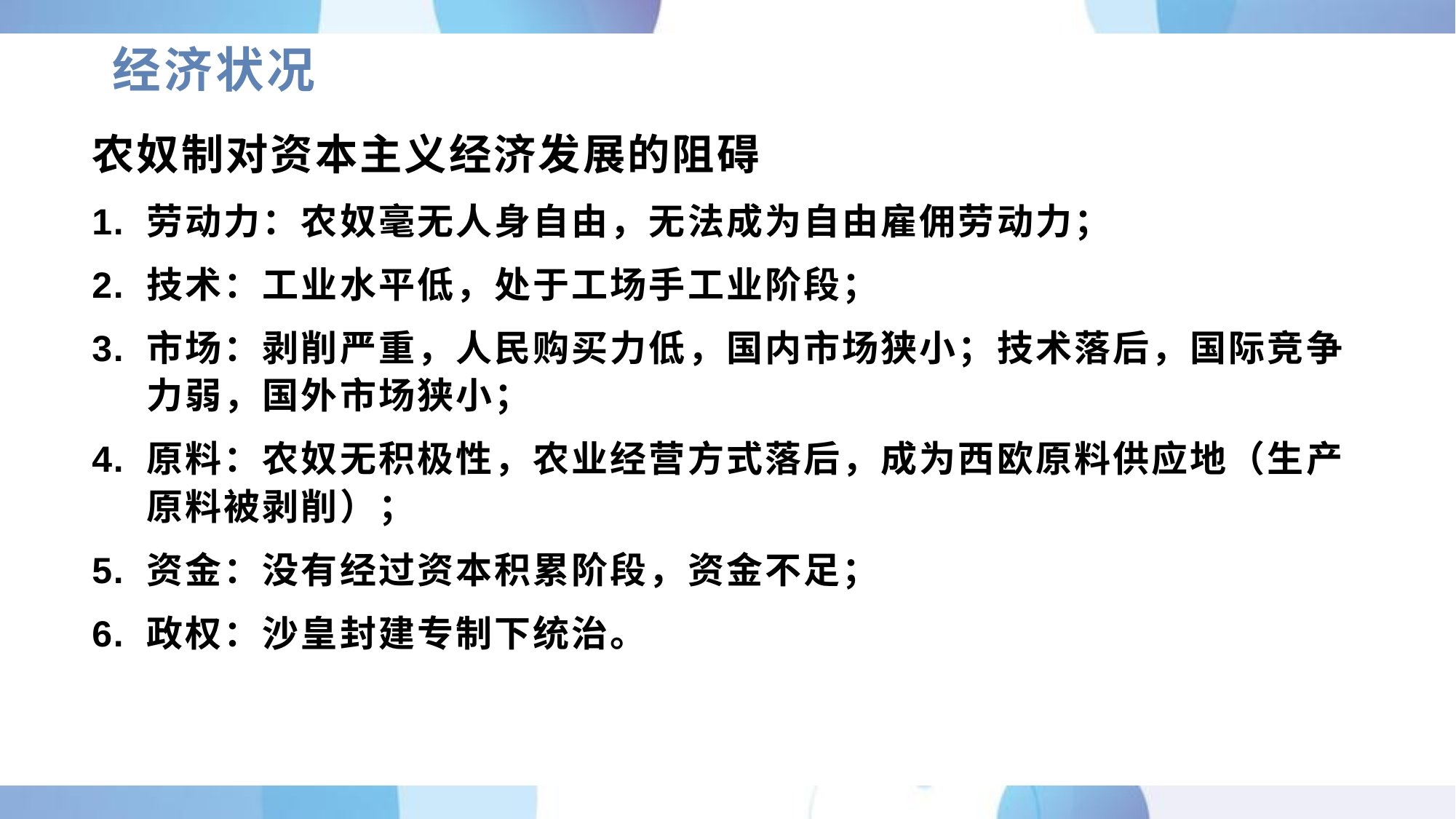

# 经济状况
农奴制对资本主义经济发展的阻碍
劳动力：农奴毫无人身自由，无法成为自由雇佣劳动力；
技术：工业水平低，处于工场手工业阶段；
市场：剥削严重，人民购买力低，国内市场狭小；技术落后，国际竞争力弱，国外市场狭小；
原料：农奴无积极性，农业经营方式落后，成为西欧原料供应地（生产原料被剥削）；
资金：没有经过资本积累阶段，资金不足；
政权：沙皇封建专制下统治。